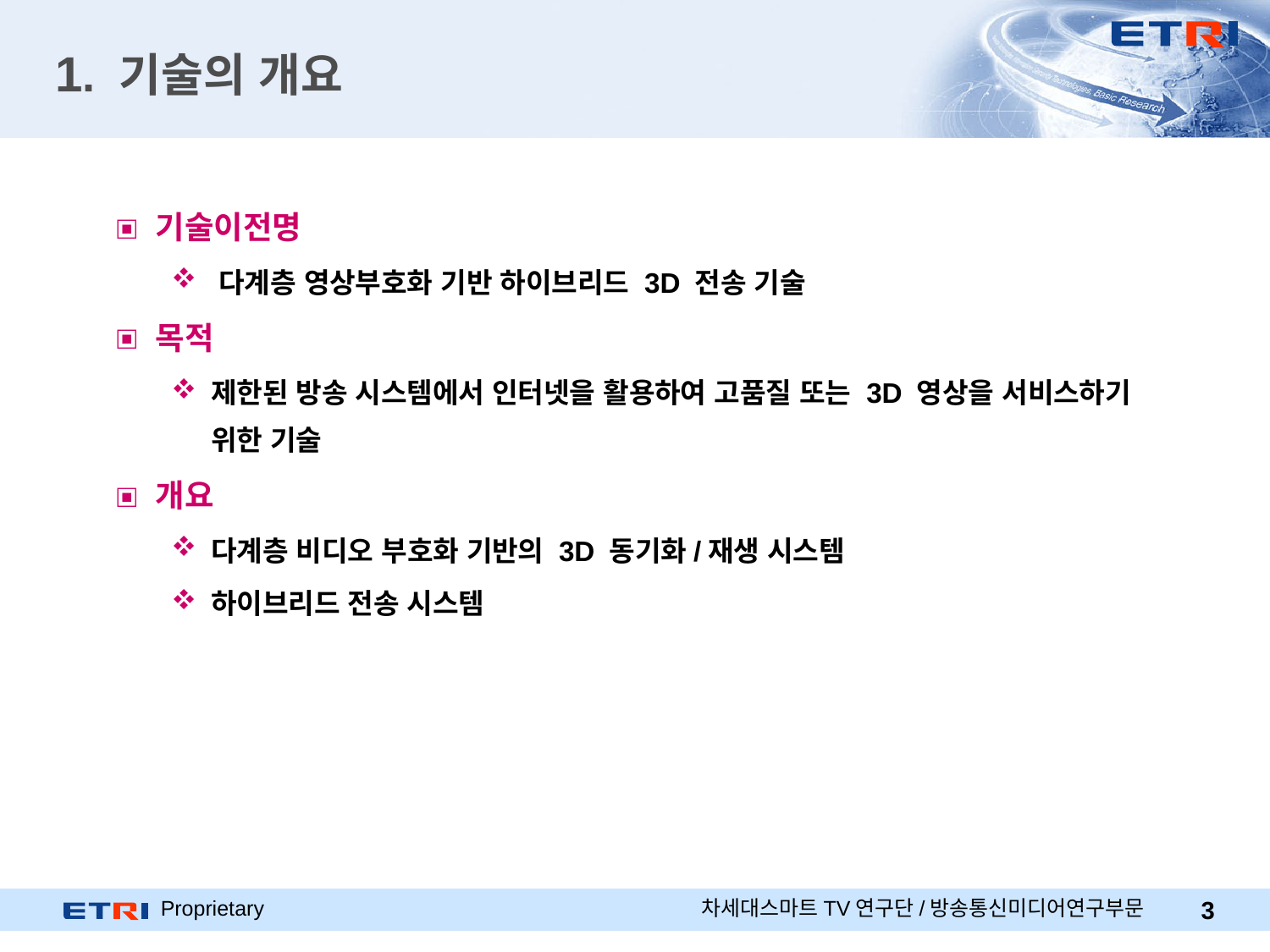

# 1. 기술의 개요
기술이전명
다계층 영상부호화 기반 하이브리드 3D 전송 기술
목적
제한된 방송 시스템에서 인터넷을 활용하여 고품질 또는 3D 영상을 서비스하기 위한 기술
개요
다계층 비디오 부호화 기반의 3D 동기화/재생 시스템
하이브리드 전송 시스템
3
차세대스마트TV연구단/방송통신미디어연구부문